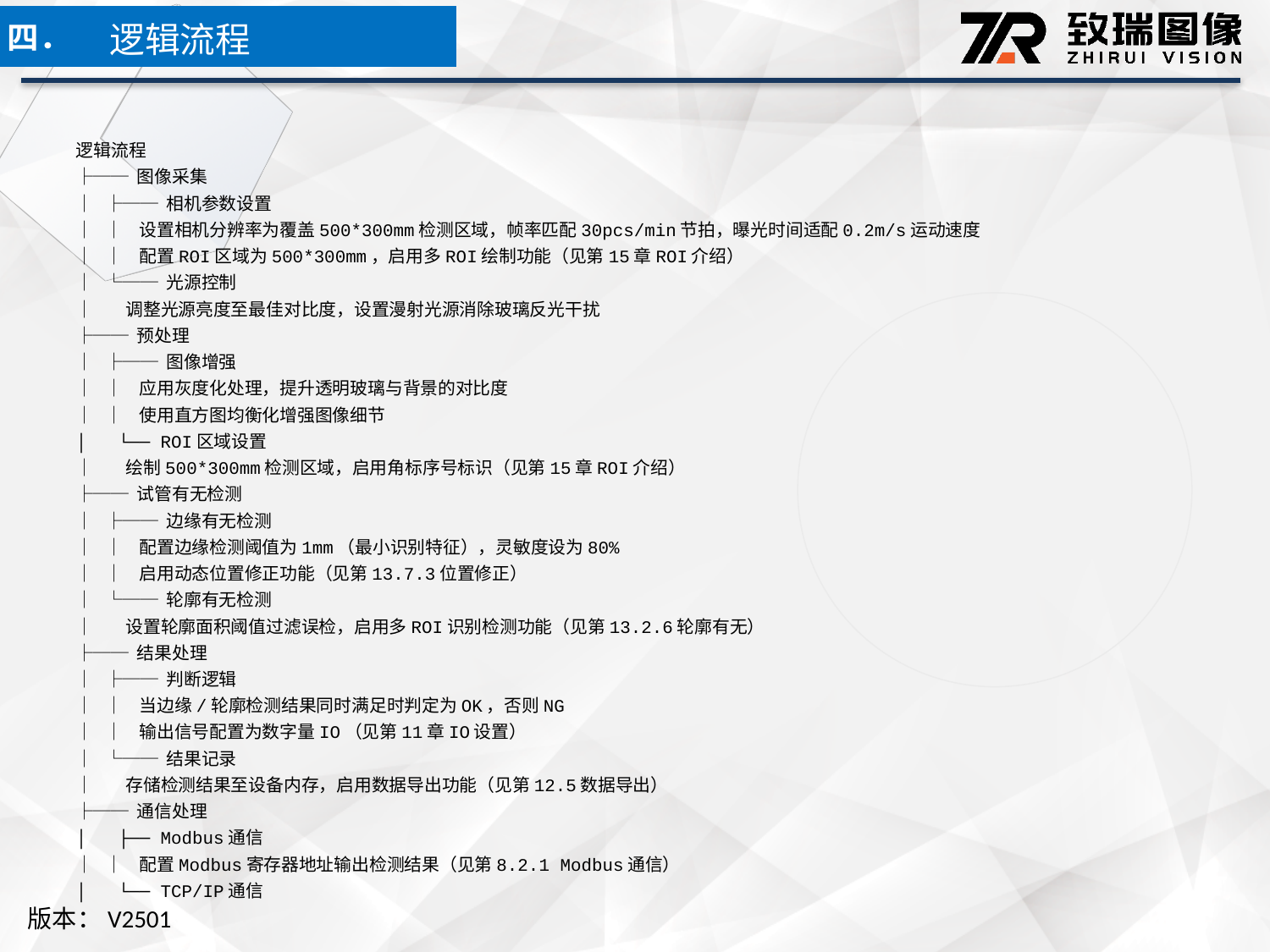

逻辑流程
四．

逻辑流程
├── 图像采集
│   ├── 相机参数设置
│   │   设置相机分辨率为覆盖500*300mm检测区域，帧率匹配30pcs/min节拍，曝光时间适配0.2m/s运动速度
│   │   配置ROI区域为500*300mm，启用多ROI绘制功能（见第15章ROI介绍）
│   └── 光源控制
│       调整光源亮度至最佳对比度，设置漫射光源消除玻璃反光干扰
├── 预处理
│   ├── 图像增强
│   │   应用灰度化处理，提升透明玻璃与背景的对比度
│   │   使用直方图均衡化增强图像细节
│   └── ROI区域设置
│       绘制500*300mm检测区域，启用角标序号标识（见第15章ROI介绍）
├── 试管有无检测
│   ├── 边缘有无检测
│   │   配置边缘检测阈值为1mm（最小识别特征），灵敏度设为80%
│   │   启用动态位置修正功能（见第13.7.3位置修正）
│   └── 轮廓有无检测
│       设置轮廓面积阈值过滤误检，启用多ROI识别检测功能（见第13.2.6轮廓有无）
├── 结果处理
│   ├── 判断逻辑
│   │   当边缘/轮廓检测结果同时满足时判定为OK，否则NG
│   │   输出信号配置为数字量IO（见第11章IO设置）
│   └── 结果记录
│       存储检测结果至设备内存，启用数据导出功能（见第12.5数据导出）
├── 通信处理
│   ├── Modbus通信
│   │   配置Modbus寄存器地址输出检测结果（见第8.2.1 Modbus通信）
│   └── TCP/IP通信